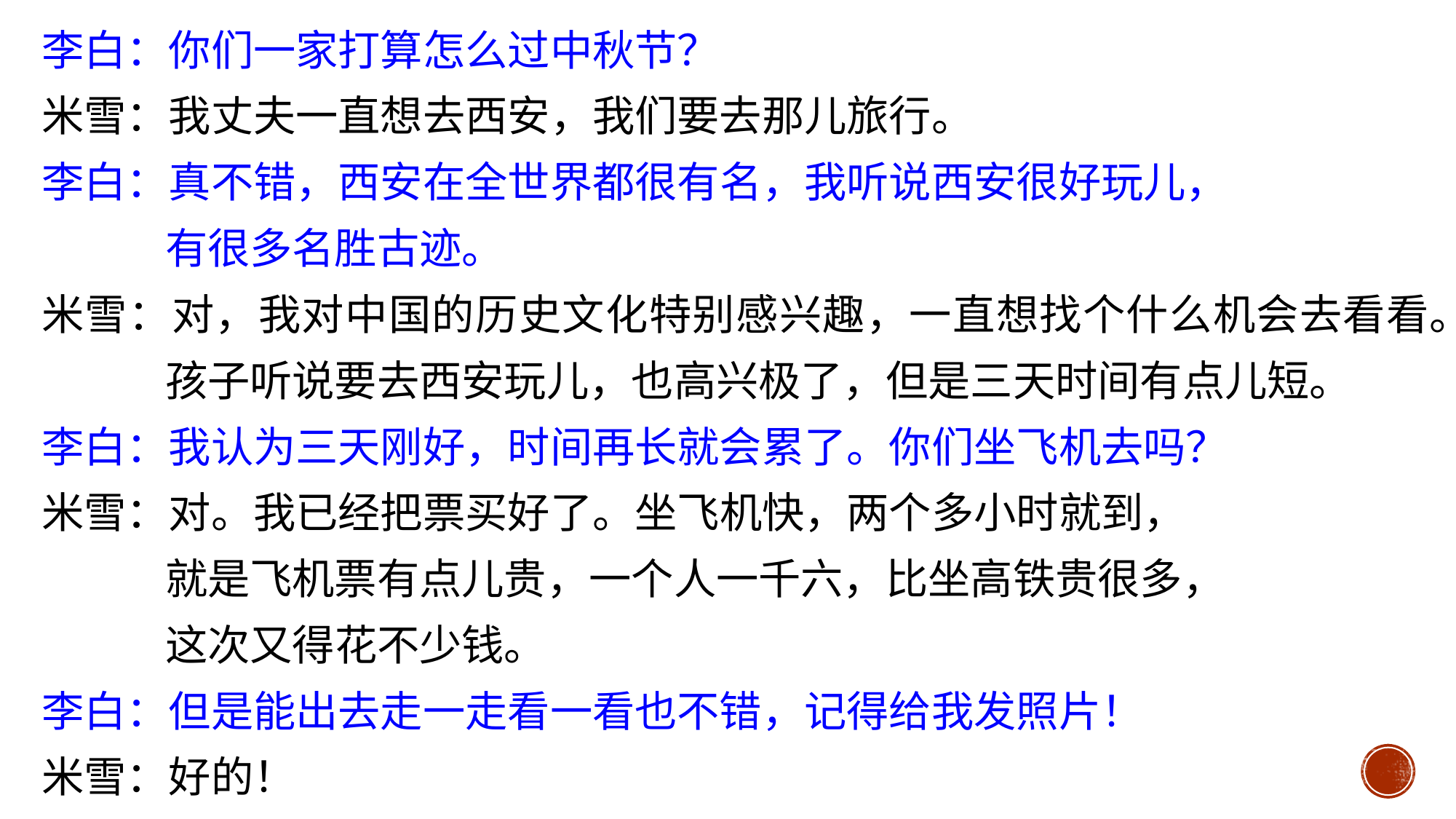

李白：你们一家打算怎么过中秋节？
米雪：我丈夫一直想去西安，我们要去那儿旅行。
李白：真不错，西安在全世界都很有名，我听说西安很好玩儿，
            有很多名胜古迹。
米雪：对，我对中国的历史文化特别感兴趣，一直想找个什么机会去看看。
            孩子听说要去西安玩儿，也高兴极了，但是三天时间有点儿短。
李白：我认为三天刚好，时间再长就会累了。你们坐飞机去吗？
米雪：对。我已经把票买好了。坐飞机快，两个多小时就到，
            就是飞机票有点儿贵，一个人一千六，比坐高铁贵很多，
            这次又得花不少钱。
李白：但是能出去走一走看一看也不错，记得给我发照片！
米雪：好的！